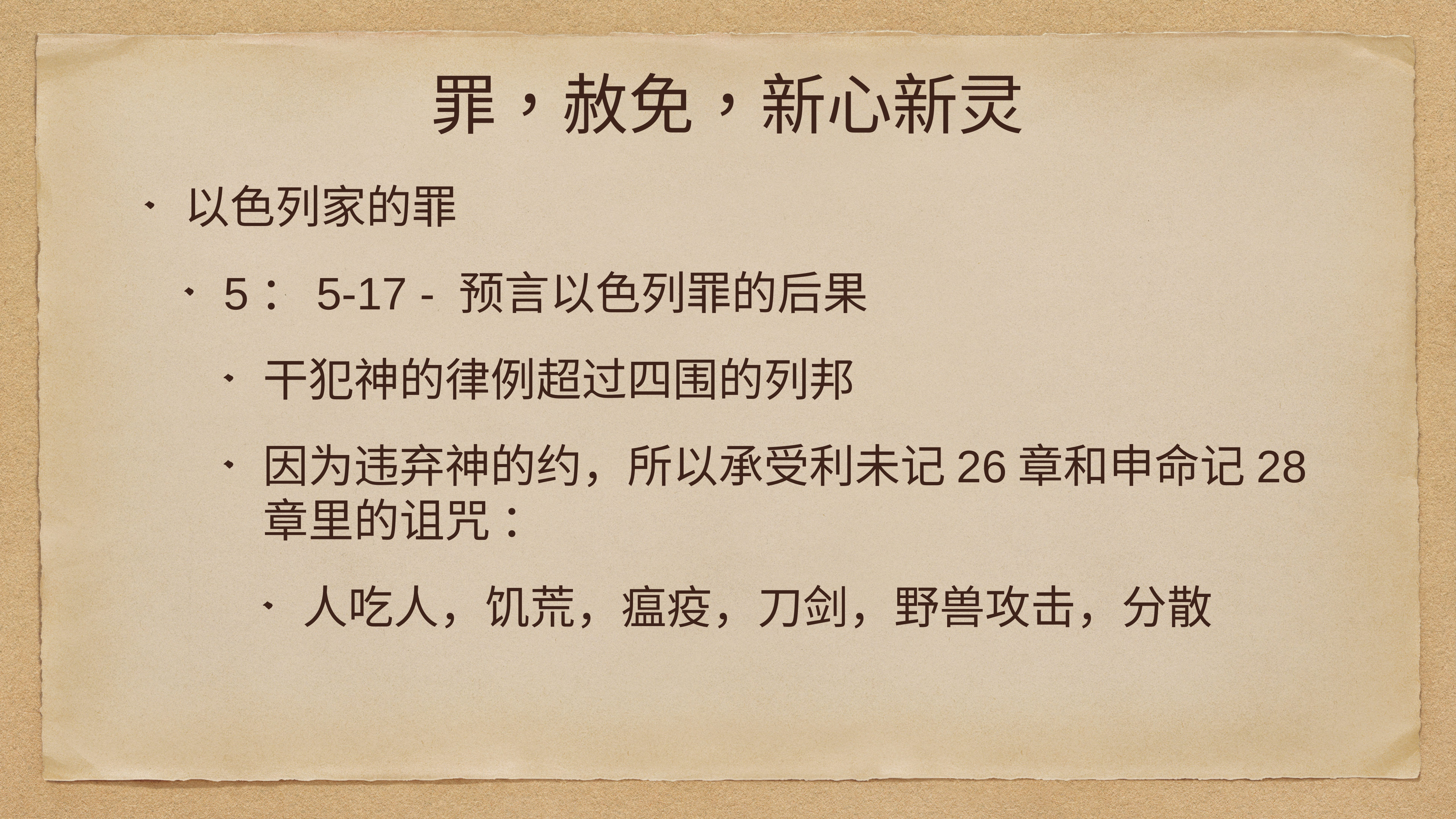

# 罪，赦免，新心新灵
以色列家的罪
5：5-17 - 预言以色列罪的后果
干犯神的律例超过四围的列邦
因为违弃神的约，所以承受利未记26章和申命记28章里的诅咒 ：
人吃人，饥荒，瘟疫，刀剑，野兽攻击，分散